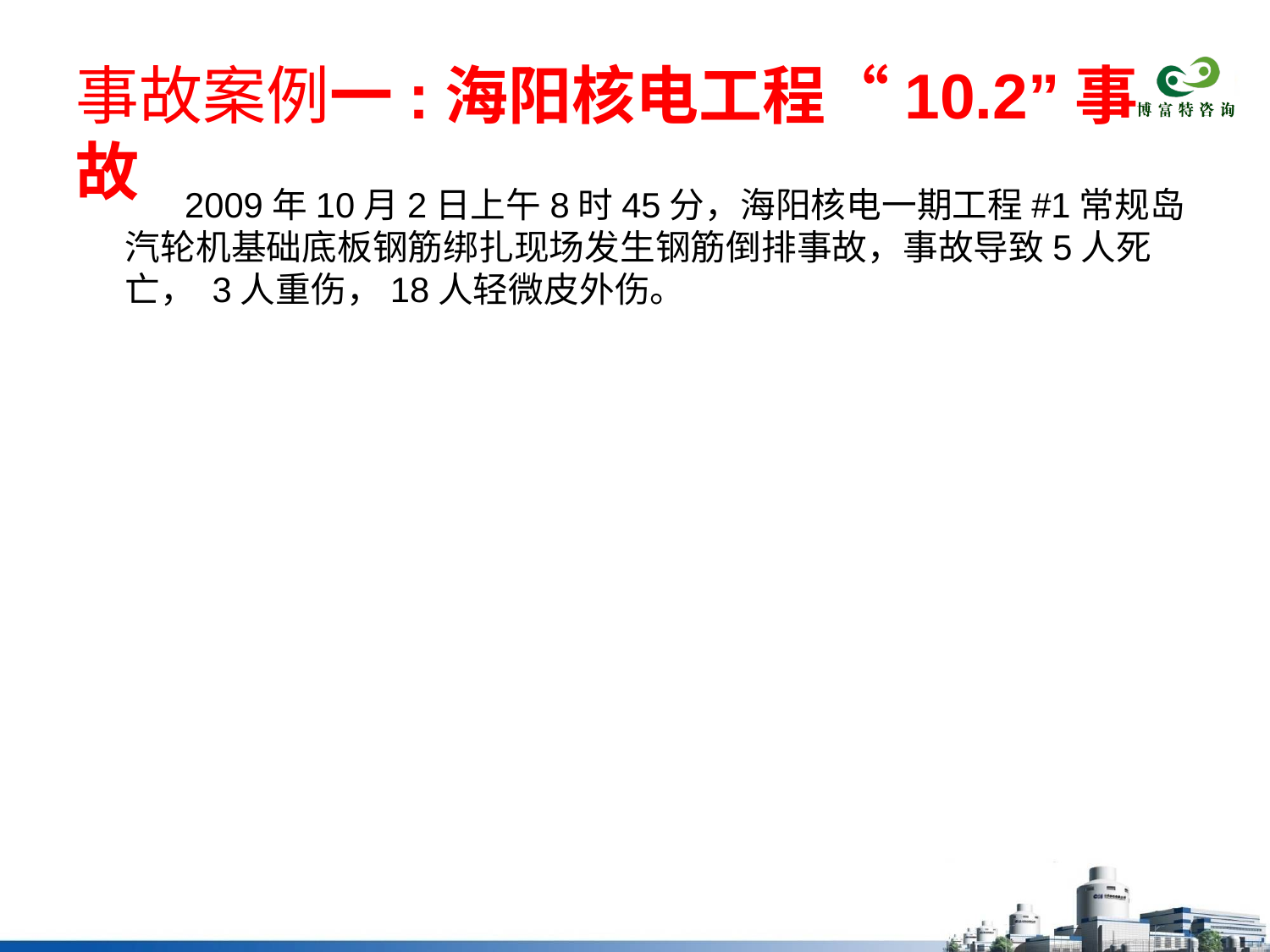

# 事故案例一:海阳核电工程“10.2”事故
           2009年10月2日上午8时45分，海阳核电一期工程#1常规岛汽轮机基础底板钢筋绑扎现场发生钢筋倒排事故，事故导致5人死亡， 3人重伤，18人轻微皮外伤。